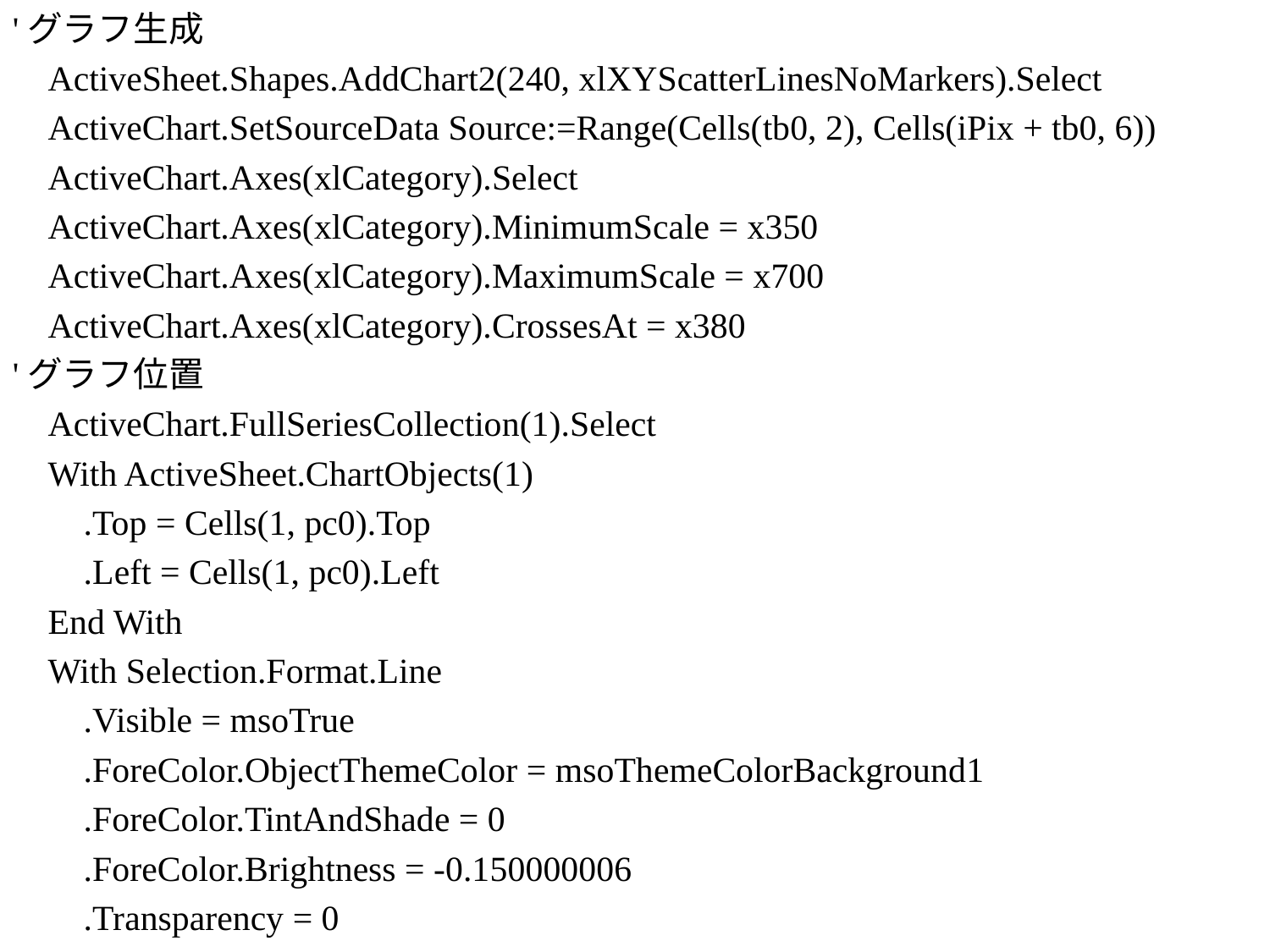

'グラフ生成
    ActiveSheet.Shapes.AddChart2(240, xlXYScatterLinesNoMarkers).Select
    ActiveChart.SetSourceData Source:=Range(Cells(tb0, 2), Cells(iPix + tb0, 6))
    ActiveChart.Axes(xlCategory).Select
    ActiveChart.Axes(xlCategory).MinimumScale = x350
    ActiveChart.Axes(xlCategory).MaximumScale = x700
    ActiveChart.Axes(xlCategory).CrossesAt = x380
'グラフ位置
    ActiveChart.FullSeriesCollection(1).Select
    With ActiveSheet.ChartObjects(1)
        .Top = Cells(1, pc0).Top
        .Left = Cells(1, pc0).Left
    End With
    With Selection.Format.Line
        .Visible = msoTrue
        .ForeColor.ObjectThemeColor = msoThemeColorBackground1
        .ForeColor.TintAndShade = 0
        .ForeColor.Brightness = -0.150000006
        .Transparency = 0
    End With

'